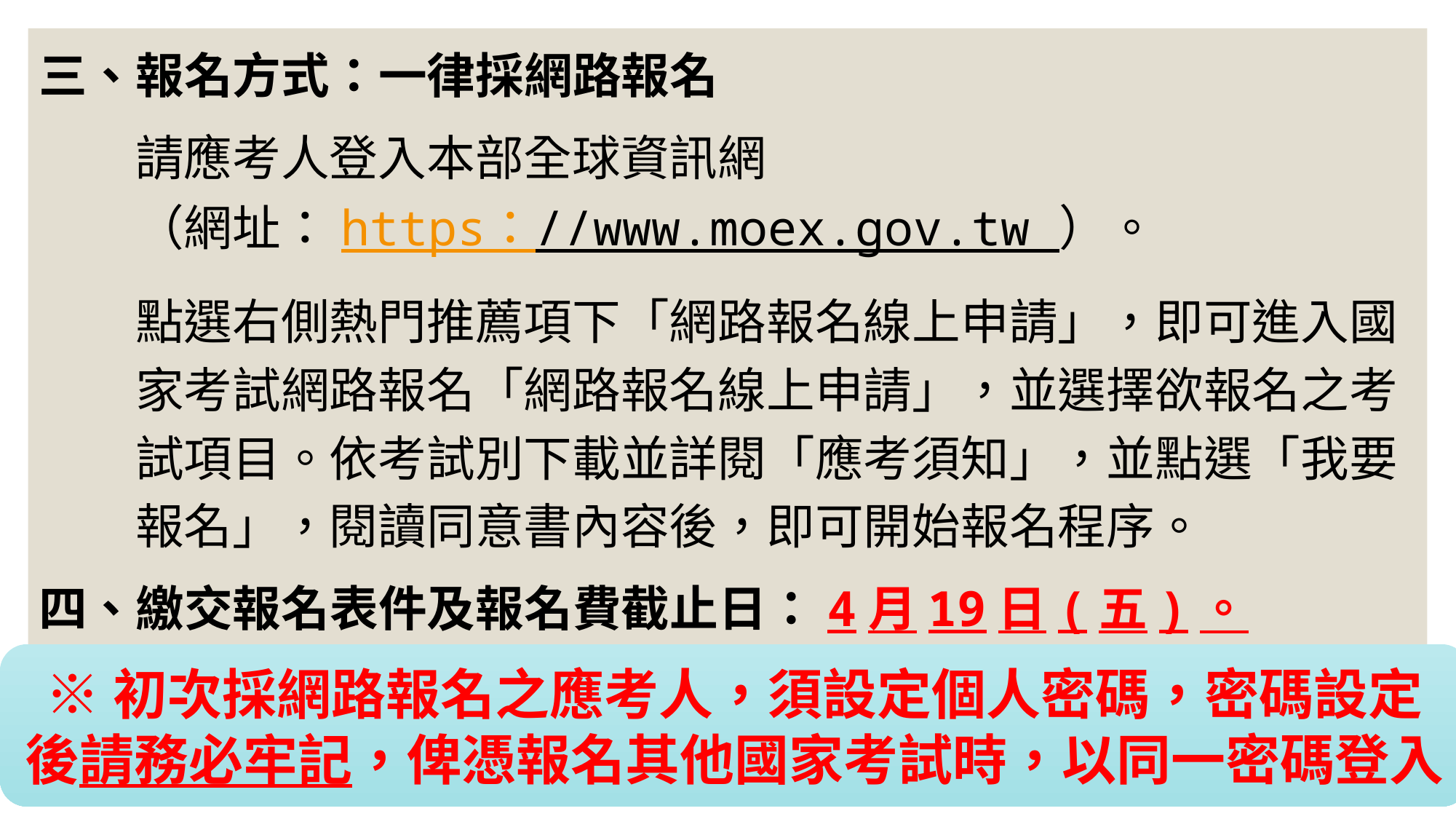

三、報名方式：一律採網路報名
請應考人登入本部全球資訊網
（網址：https：//www.moex.gov.tw ）。
點選右側熱門推薦項下「網路報名線上申請」，即可進入國家考試網路報名「網路報名線上申請」，並選擇欲報名之考試項目。依考試別下載並詳閱「應考須知」，並點選「我要報名」，閱讀同意書內容後，即可開始報名程序。
四、繳交報名表件及報名費截止日：4月19日(五)。
※初次採網路報名之應考人，須設定個人密碼，密碼設定後請務必牢記，俾憑報名其他國家考試時，以同一密碼登入。